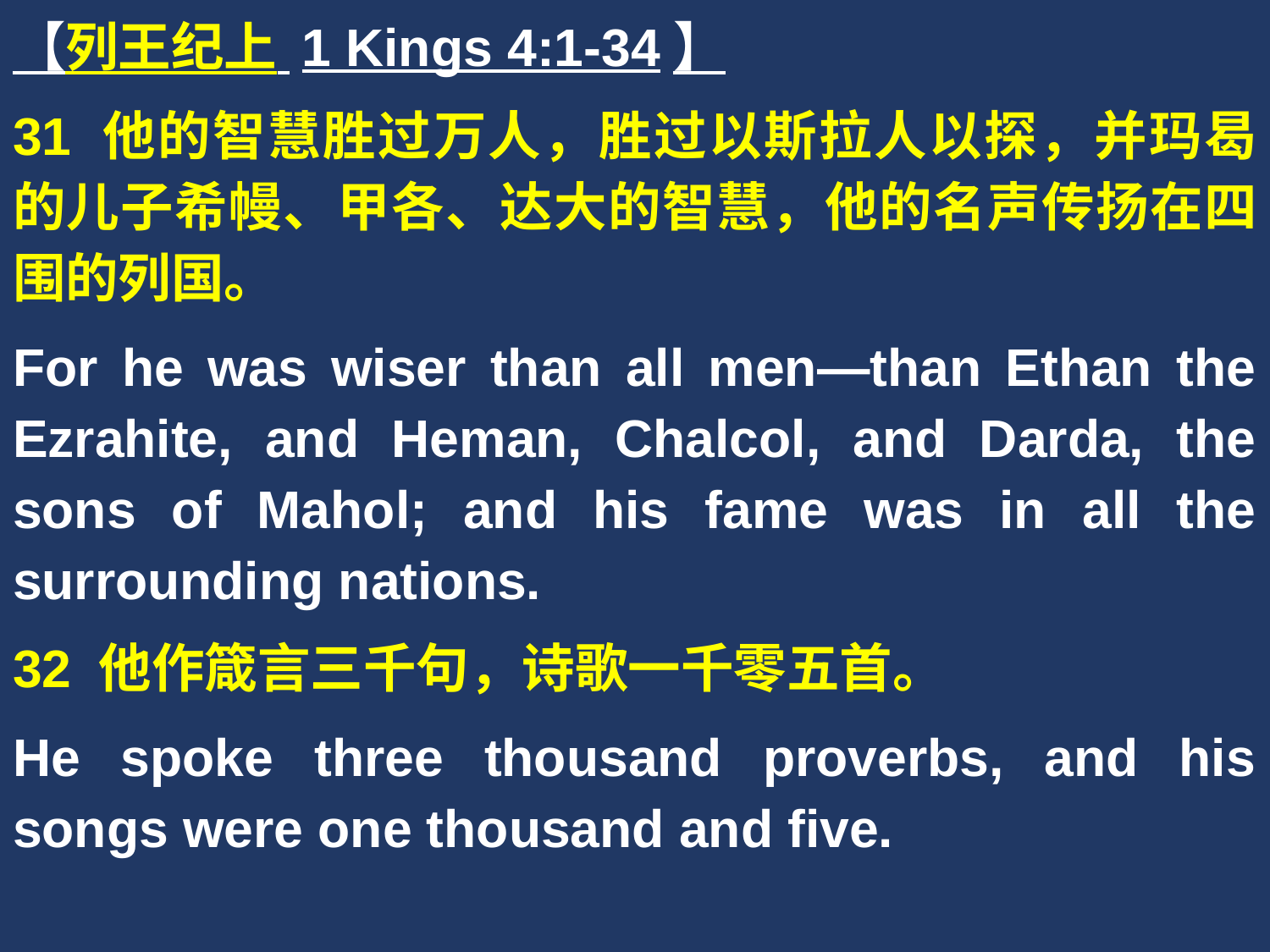

【列王纪上 1 Kings 4:1-34】
31 他的智慧胜过万人，胜过以斯拉人以探，并玛曷的儿子希幔、甲各、达大的智慧，他的名声传扬在四围的列国。
For he was wiser than all men—than Ethan the Ezrahite, and Heman, Chalcol, and Darda, the sons of Mahol; and his fame was in all the surrounding nations.
32 他作箴言三千句，诗歌一千零五首。
He spoke three thousand proverbs, and his songs were one thousand and five.